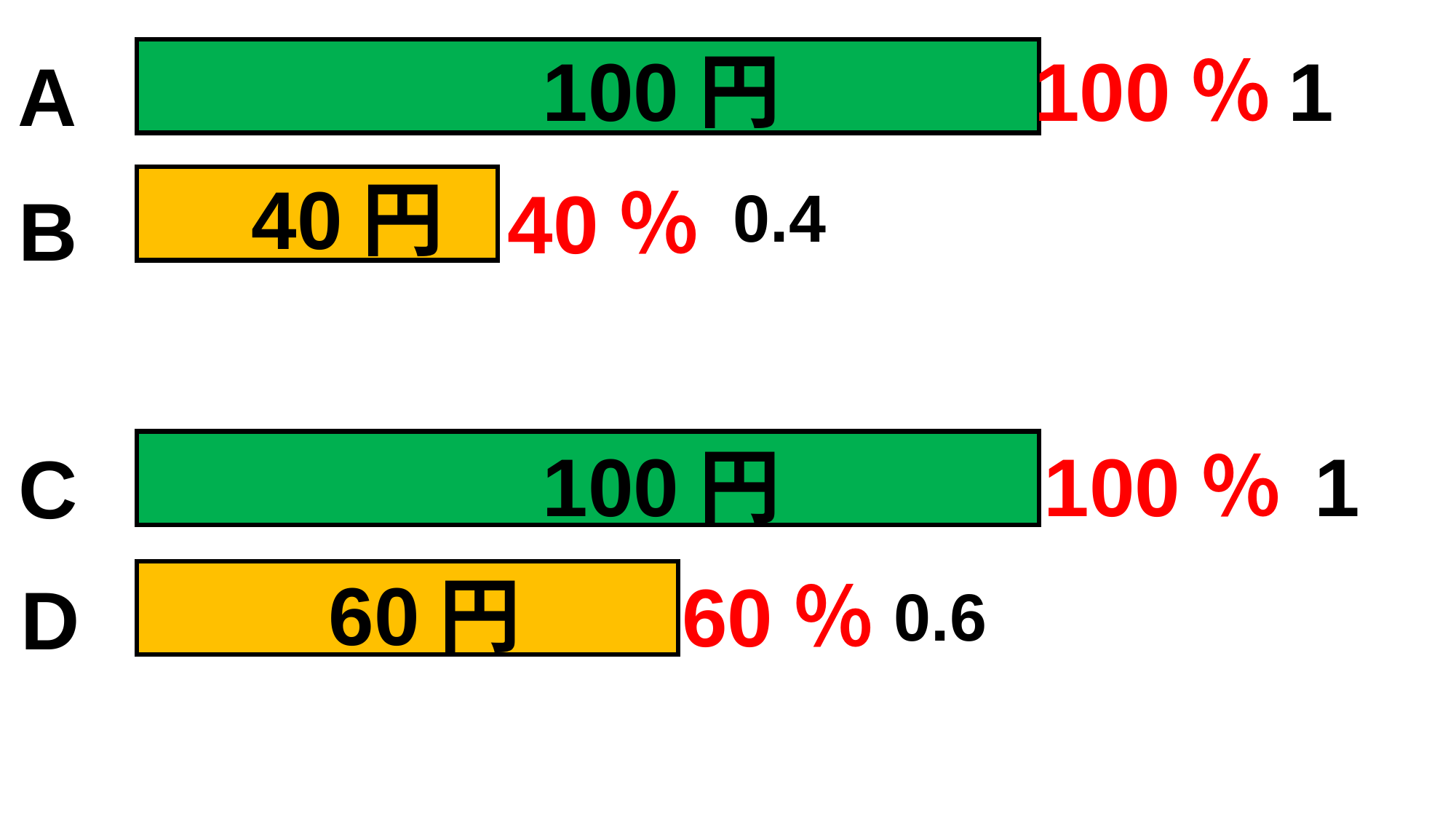

100円
100％
1
A

40円

40％
0.4
B
100円
100％
1
C

60円
60％

D
0.6